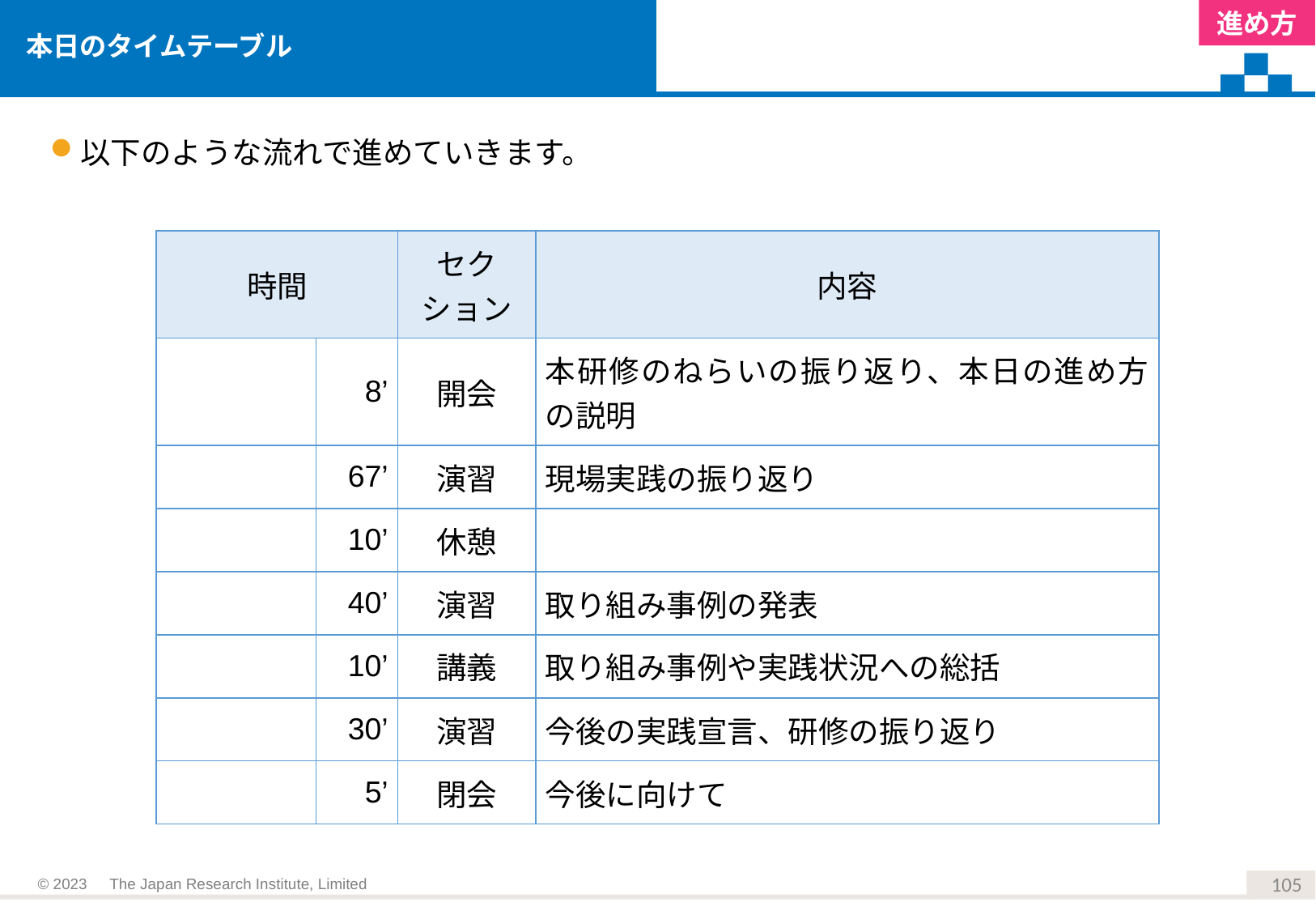

# 本日のタイムテーブル
進め方
以下のような流れで進めていきます。
| 時間 |  | セクション | 内容 |
| --- | --- | --- | --- |
|  | 8’ | 開会 | 本研修のねらいの振り返り、本日の進め方の説明 |
|  | 67’ | 演習 | 現場実践の振り返り |
|  | 10’ | 休憩 |  |
|  | 40’ | 演習 | 取り組み事例の発表 |
|  | 10’ | 講義 | 取り組み事例や実践状況への総括 |
|  | 30’ | 演習 | 今後の実践宣言、研修の振り返り |
|  | 5’ | 閉会 | 今後に向けて |
105